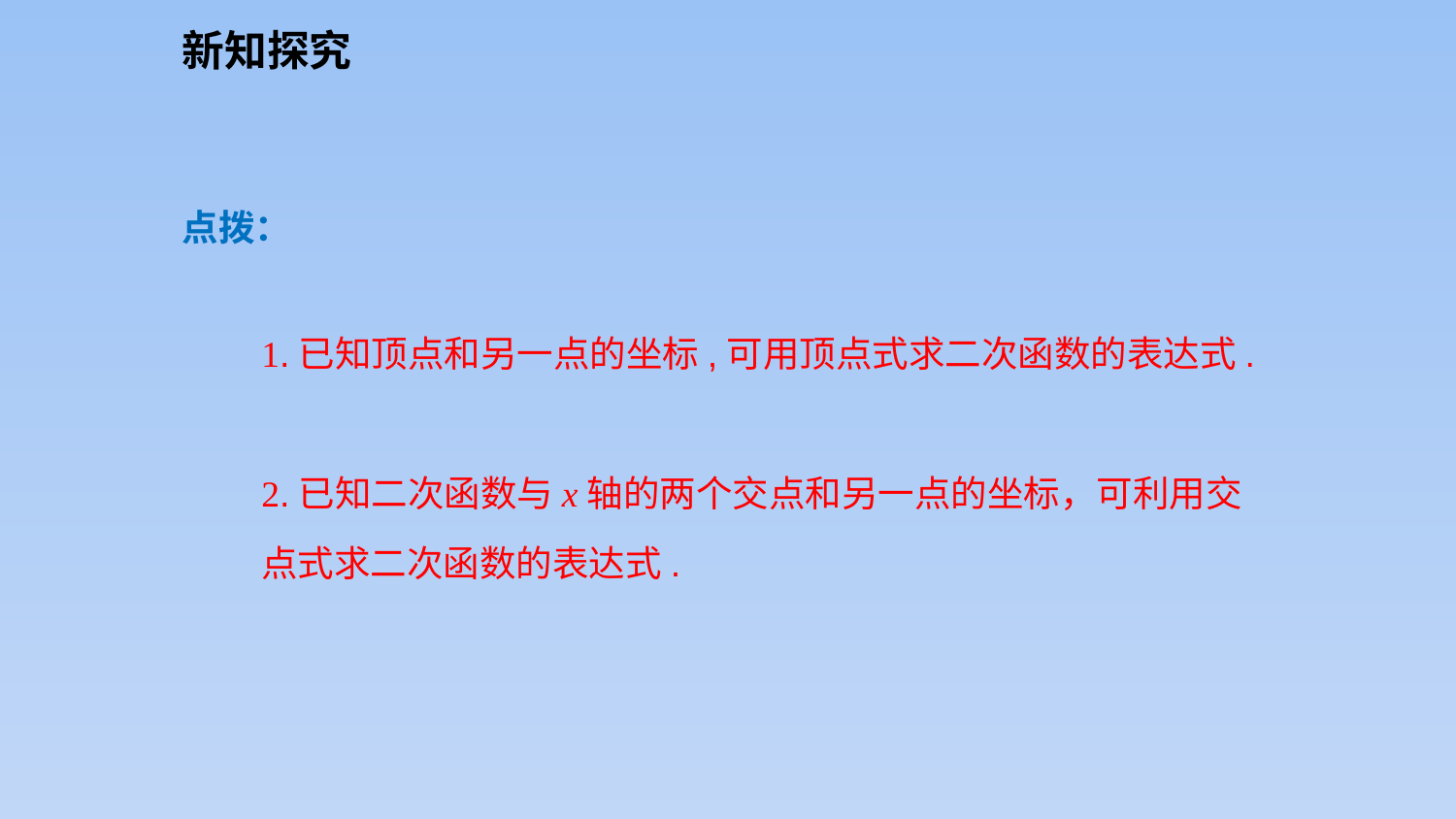

新知探究
点拨：
1.已知顶点和另一点的坐标,可用顶点式求二次函数的表达式.

2.已知二次函数与x轴的两个交点和另一点的坐标，可利用交点式求二次函数的表达式.